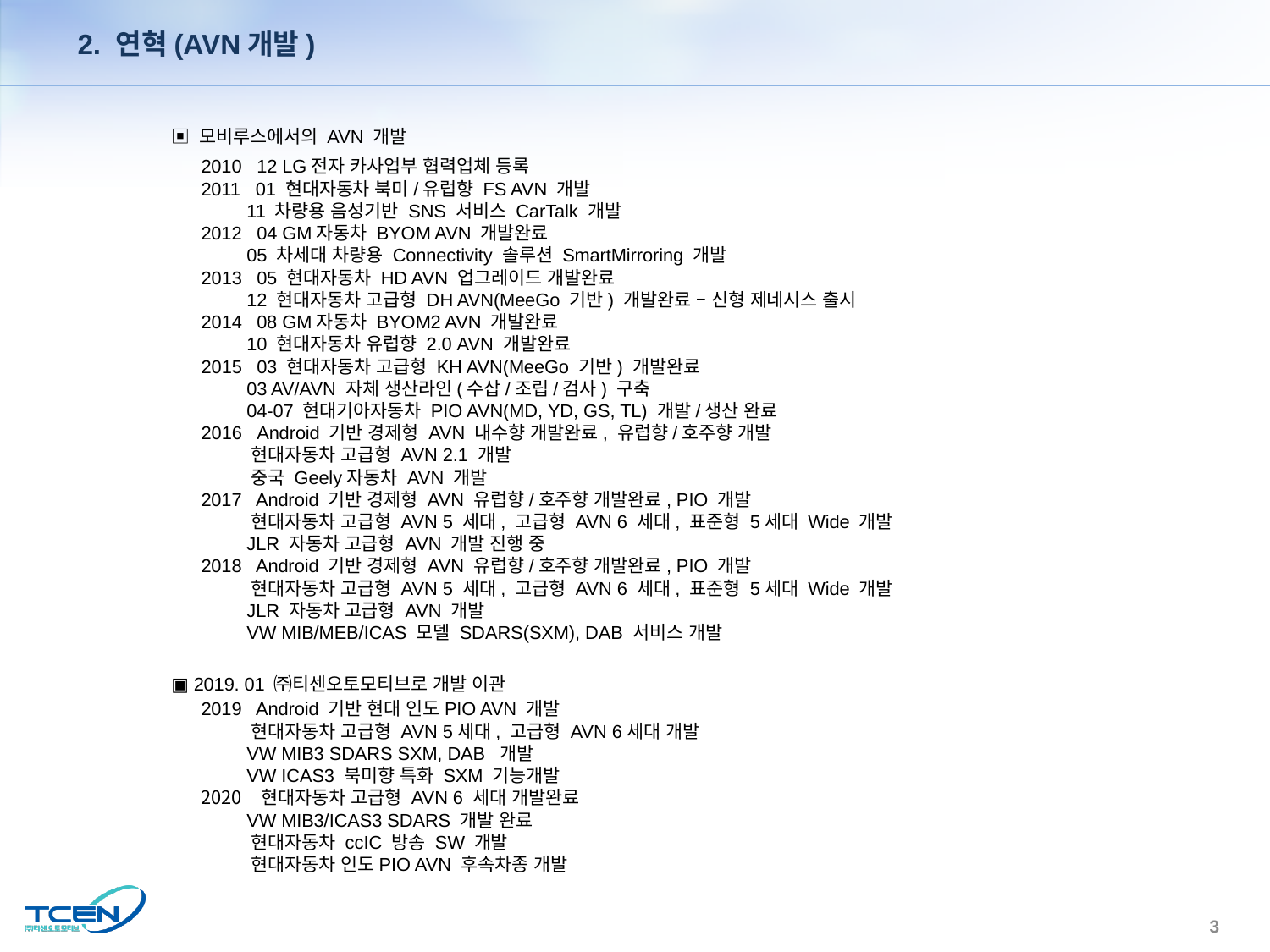

2. 연혁(AVN개발)
▣ 모비루스에서의 AVN 개발
2010   12 LG전자 카사업부 협력업체 등록
2011   01 현대자동차 북미/유럽향 FS AVN 개발
         11 차량용 음성기반 SNS 서비스 CarTalk 개발
2012   04 GM자동차 BYOM AVN 개발완료
         05 차세대 차량용 Connectivity 솔루션 SmartMirroring 개발
   05 현대자동차 HD AVN 업그레이드 개발완료
         12 현대자동차 고급형 DH AVN(MeeGo 기반) 개발완료 – 신형 제네시스 출시
   08 GM자동차 BYOM2 AVN 개발완료
         10 현대자동차 유럽향 2.0 AVN 개발완료
   03 현대자동차 고급형 KH AVN(MeeGo 기반) 개발완료
         03 AV/AVN 자체 생산라인(수삽/조립/검사) 구축
         04-07 현대기아자동차 PIO AVN(MD, YD, GS, TL) 개발/생산 완료
   Android 기반 경제형 AVN 내수향 개발완료, 유럽향/호주향 개발
         현대자동차 고급형 AVN 2.1 개발
         중국 Geely자동차 AVN 개발
2017   Android 기반 경제형 AVN 유럽향/호주향 개발완료, PIO 개발
         현대자동차 고급형 AVN 5 세대, 고급형 AVN 6 세대, 표준형 5세대 Wide 개발
         JLR 자동차 고급형 AVN 개발 진행 중
2018   Android 기반 경제형 AVN 유럽향/호주향 개발완료, PIO 개발
         현대자동차 고급형 AVN 5 세대, 고급형 AVN 6 세대, 표준형 5세대 Wide 개발
         JLR 자동차 고급형 AVN 개발
         VW MIB/MEB/ICAS 모델 SDARS(SXM), DAB 서비스 개발
▣ 2019. 01 ㈜티센오토모티브로 개발 이관
2019   Android 기반 현대 인도PIO AVN 개발
         현대자동차 고급형 AVN 5세대, 고급형 AVN 6세대 개발
         VW MIB3 SDARS SXM, DAB  개발
         VW ICAS3 북미향 특화 SXM 기능개발
   현대자동차 고급형 AVN 6 세대 개발완료
         VW MIB3/ICAS3 SDARS 개발 완료
         현대자동차 ccIC 방송 SW 개발
         현대자동차 인도PIO AVN 후속차종 개발
3